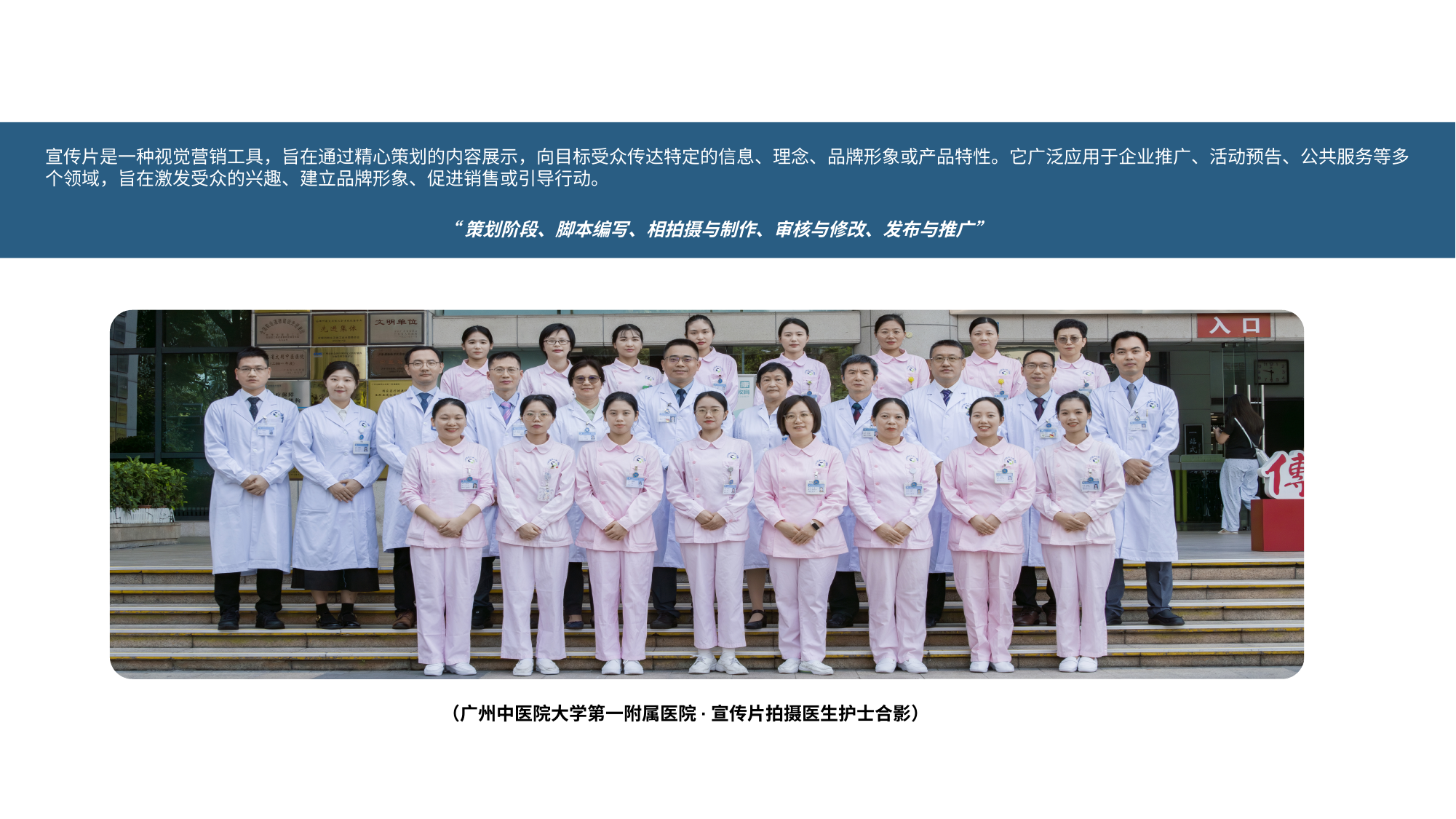

宣传片是一种视觉营销工具，旨在通过精心策划的内容展示，向目标受众传达特定的信息、理念、品牌形象或产品特性。它广泛应用于企业推广、活动预告、公共服务等多个领域，旨在激发受众的兴趣、建立品牌形象、促进销售或引导行动。
“策划阶段、脚本编写、相拍摄与制作、审核与修改、发布与推广”

（广州中医院大学第一附属医院·宣传片拍摄医生护士合影）